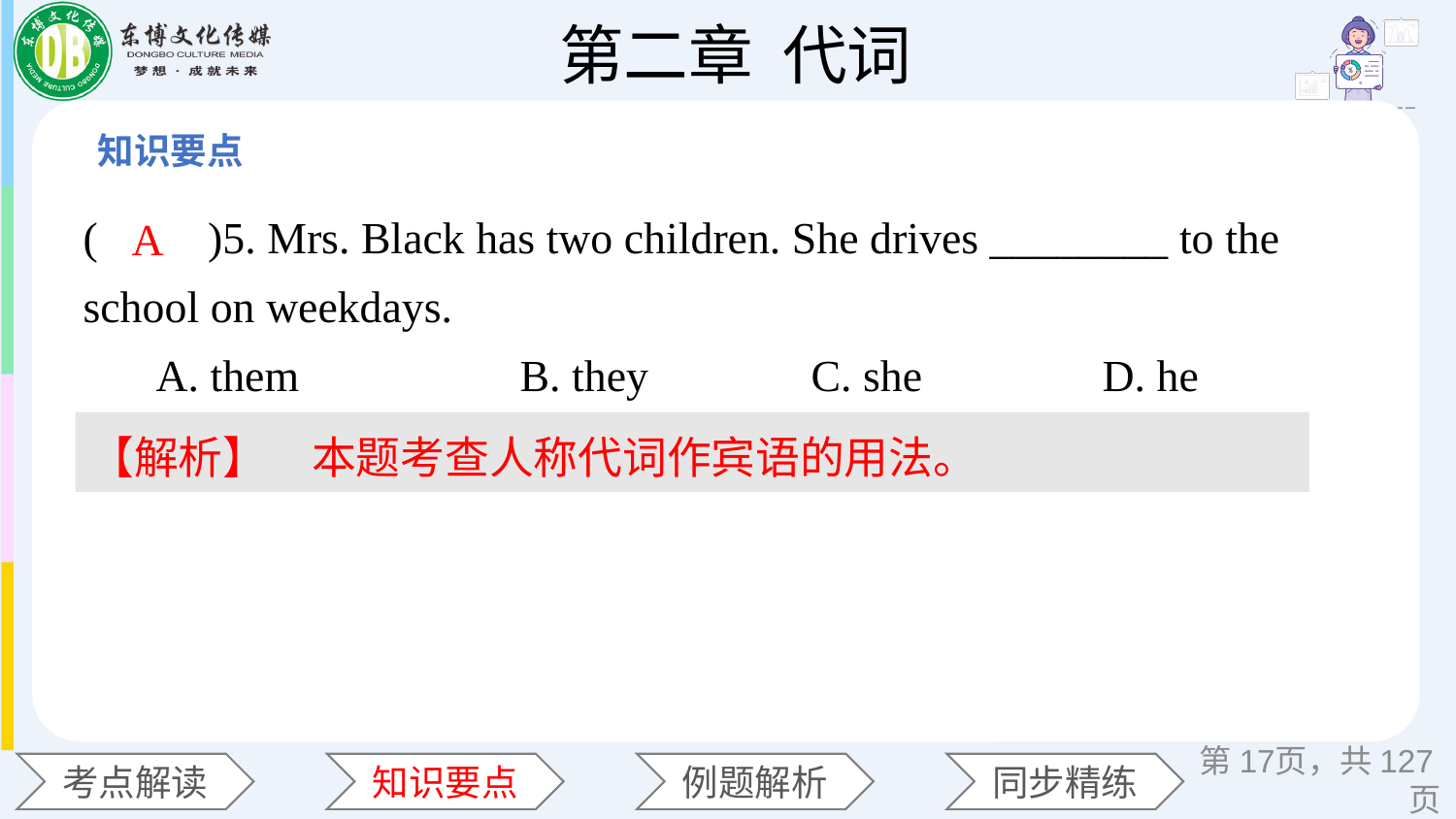

(　　)5. Mrs. Black has two children. She drives ________ to the school on weekdays.
A. them    		B. they    	C. she   	 	D. he
A
【解析】　本题考查人称代词作宾语的用法。
第17页，共127页